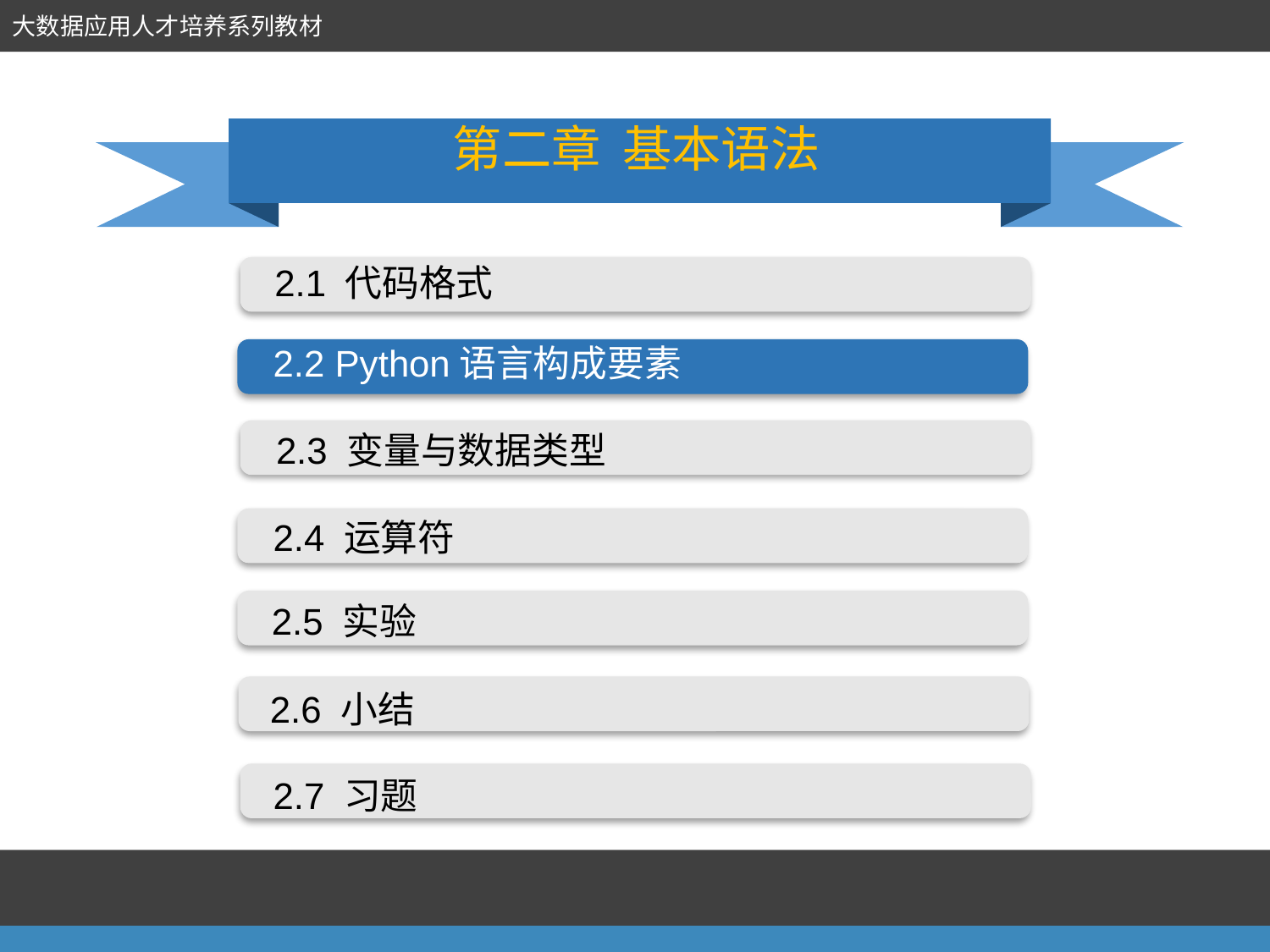

第二章  基本语法
2.1 代码格式
2.2 Python语言构成要素
2.3 变量与数据类型
2.4 运算符
2.5 实验
2.6 小结
2.7 习题